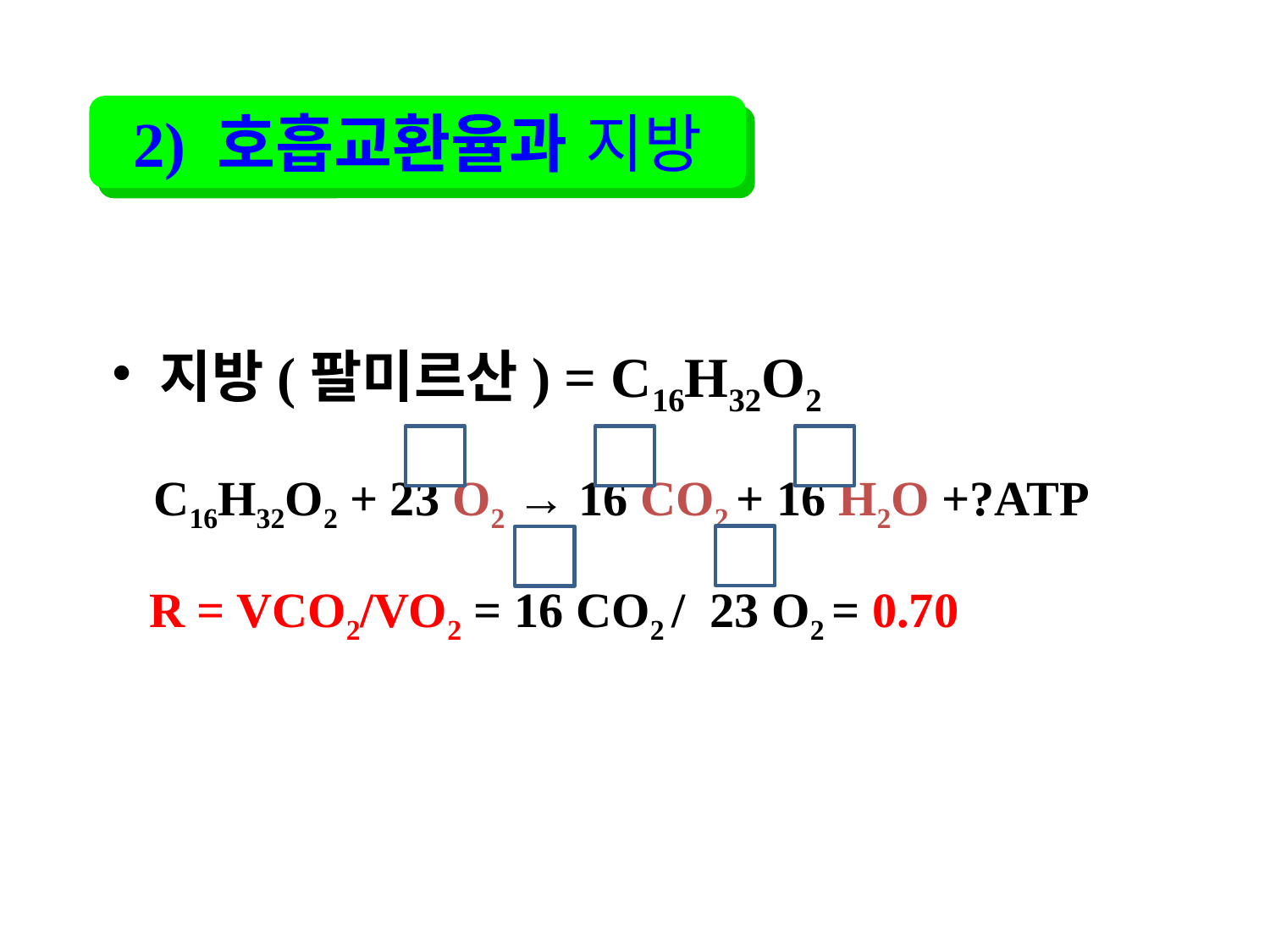

2) 호흡교환율과 지방

지방(팔미르산) = C16H32O2

   C16H32O2 + 23 O2 → 16 CO2 + 16 H2O +?ATP

   R = VCO2/VO2 = 16 CO2 /  23 O2 = 0.70